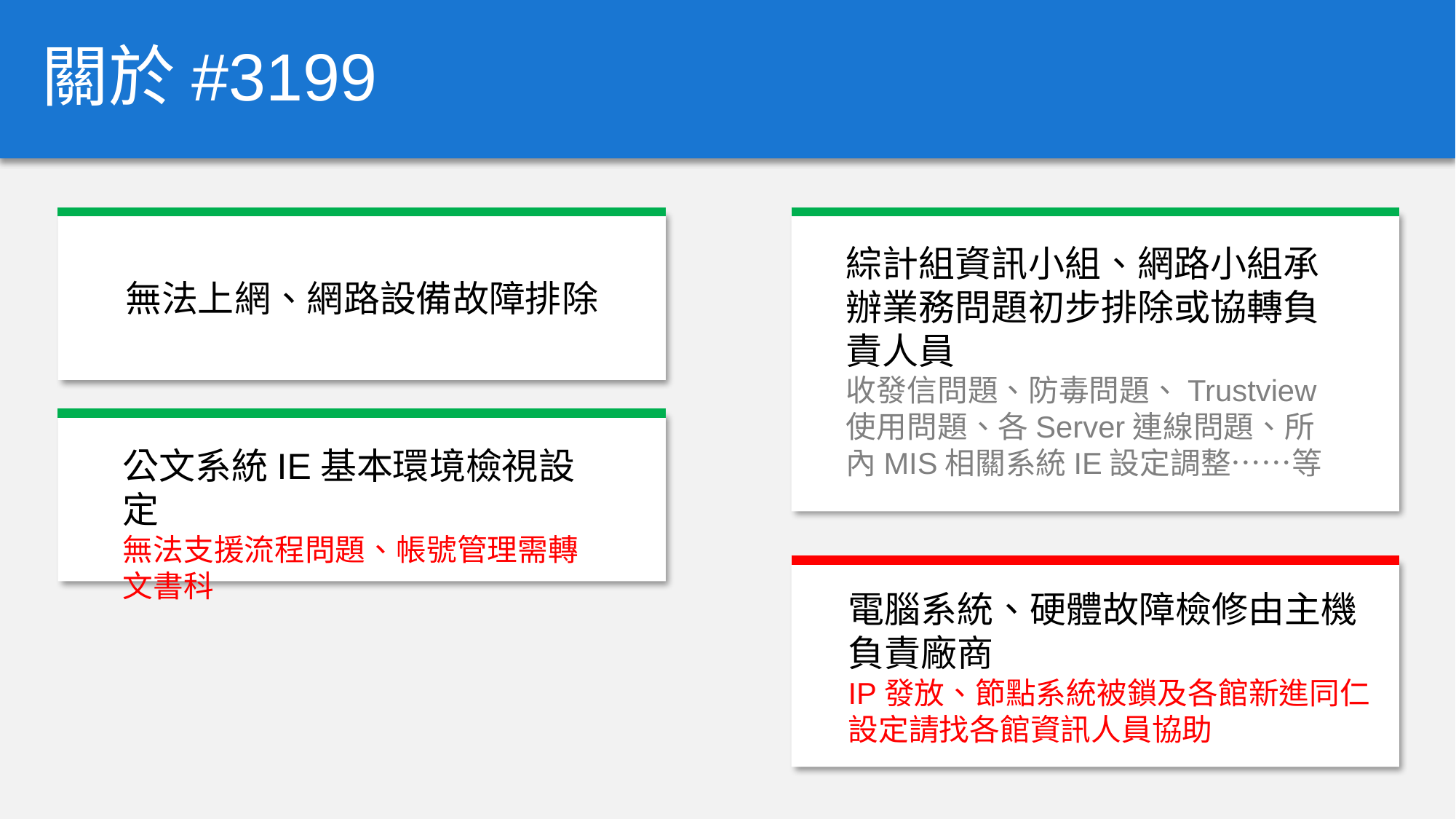

# 關於#3199

綜計組資訊小組、網路小組承辦業務問題初步排除或協轉負責人員
收發信問題、防毒問題、Trustview使用問題、各Server連線問題、所內MIS相關系統IE設定調整……等
無法上網、網路設備故障排除

公文系統IE基本環境檢視設定
無法支援流程問題、帳號管理需轉文書科

電腦系統、硬體故障檢修由主機負責廠商
IP發放、節點系統被鎖及各館新進同仁設定請找各館資訊人員協助